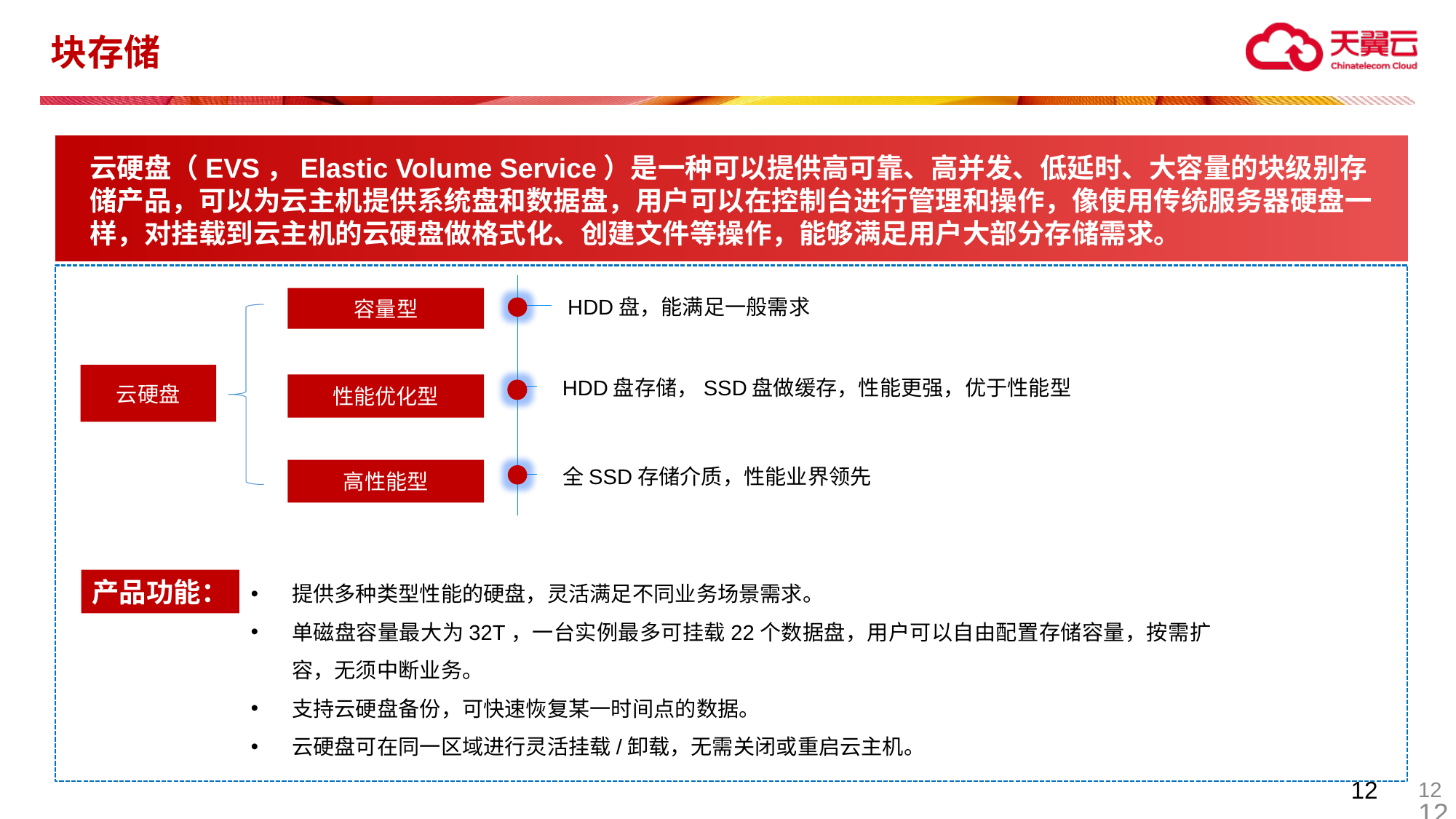

# 块存储

云硬盘（EVS，Elastic Volume Service）是一种可以提供高可靠、高并发、低延时、大容量的块级别存储产品，可以为云主机提供系统盘和数据盘，用户可以在控制台进行管理和操作，像使用传统服务器硬盘一样，对挂载到云主机的云硬盘做格式化、创建文件等操作，能够满足用户大部分存储需求。

容量型

云硬盘
性能优化型
高性能型
HDD盘，能满足一般需求
HDD盘存储，SSD盘做缓存，性能更强，优于性能型
全SSD存储介质，性能业界领先
提供多种类型性能的硬盘，灵活满足不同业务场景需求。
单磁盘容量最大为32T，一台实例最多可挂载22个数据盘，用户可以自由配置存储容量，按需扩容，无须中断业务。
支持云硬盘备份，可快速恢复某一时间点的数据。
云硬盘可在同一区域进行灵活挂载/卸载，无需关闭或重启云主机。
产品功能：
12
12